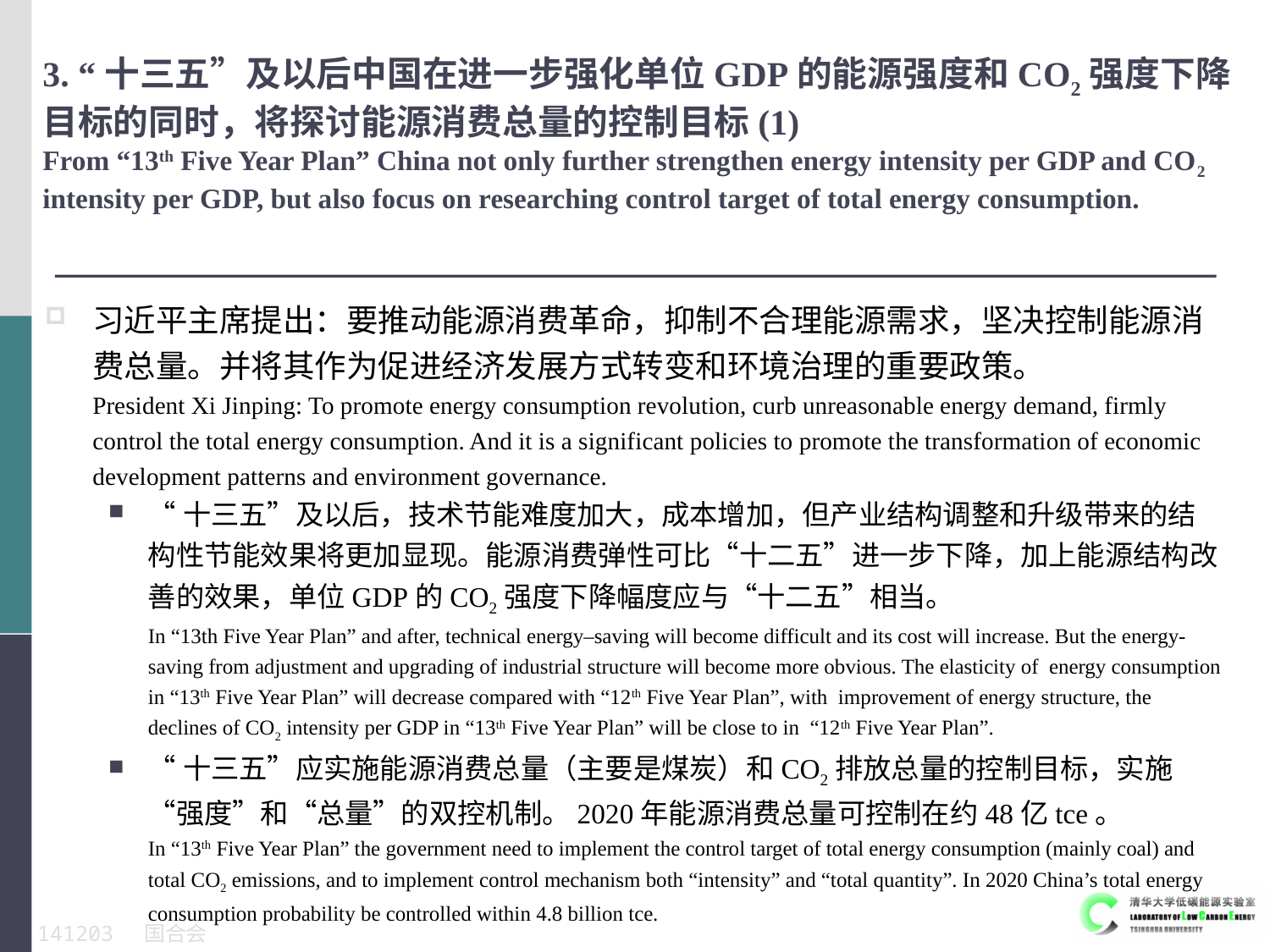

# 3. “十三五”及以后中国在进一步强化单位GDP的能源强度和CO2强度下降目标的同时，将探讨能源消费总量的控制目标(1) From “13th Five Year Plan” China not only further strengthen energy intensity per GDP and CO2 intensity per GDP, but also focus on researching control target of total energy consumption.
习近平主席提出：要推动能源消费革命，抑制不合理能源需求，坚决控制能源消费总量。并将其作为促进经济发展方式转变和环境治理的重要政策。
President Xi Jinping: To promote energy consumption revolution, curb unreasonable energy demand, firmly control the total energy consumption. And it is a significant policies to promote the transformation of economic development patterns and environment governance.
“十三五”及以后，技术节能难度加大，成本增加，但产业结构调整和升级带来的结构性节能效果将更加显现。能源消费弹性可比“十二五”进一步下降，加上能源结构改善的效果，单位GDP的CO2强度下降幅度应与“十二五”相当。
In “13th Five Year Plan” and after, technical energy–saving will become difficult and its cost will increase. But the energy-saving from adjustment and upgrading of industrial structure will become more obvious. The elasticity of  energy consumption in “13th Five Year Plan” will decrease compared with “12th Five Year Plan”, with  improvement of energy structure, the declines of CO2 intensity per GDP in “13th Five Year Plan” will be close to in  “12th Five Year Plan”.
“十三五”应实施能源消费总量（主要是煤炭）和CO2排放总量的控制目标，实施“强度”和“总量”的双控机制。2020年能源消费总量可控制在约48亿tce。
In “13th Five Year Plan” the government need to implement the control target of total energy consumption (mainly coal) and total CO2 emissions, and to implement control mechanism both “intensity” and “total quantity”. In 2020 China’s total energy consumption probability be controlled within 4.8 billion tce.